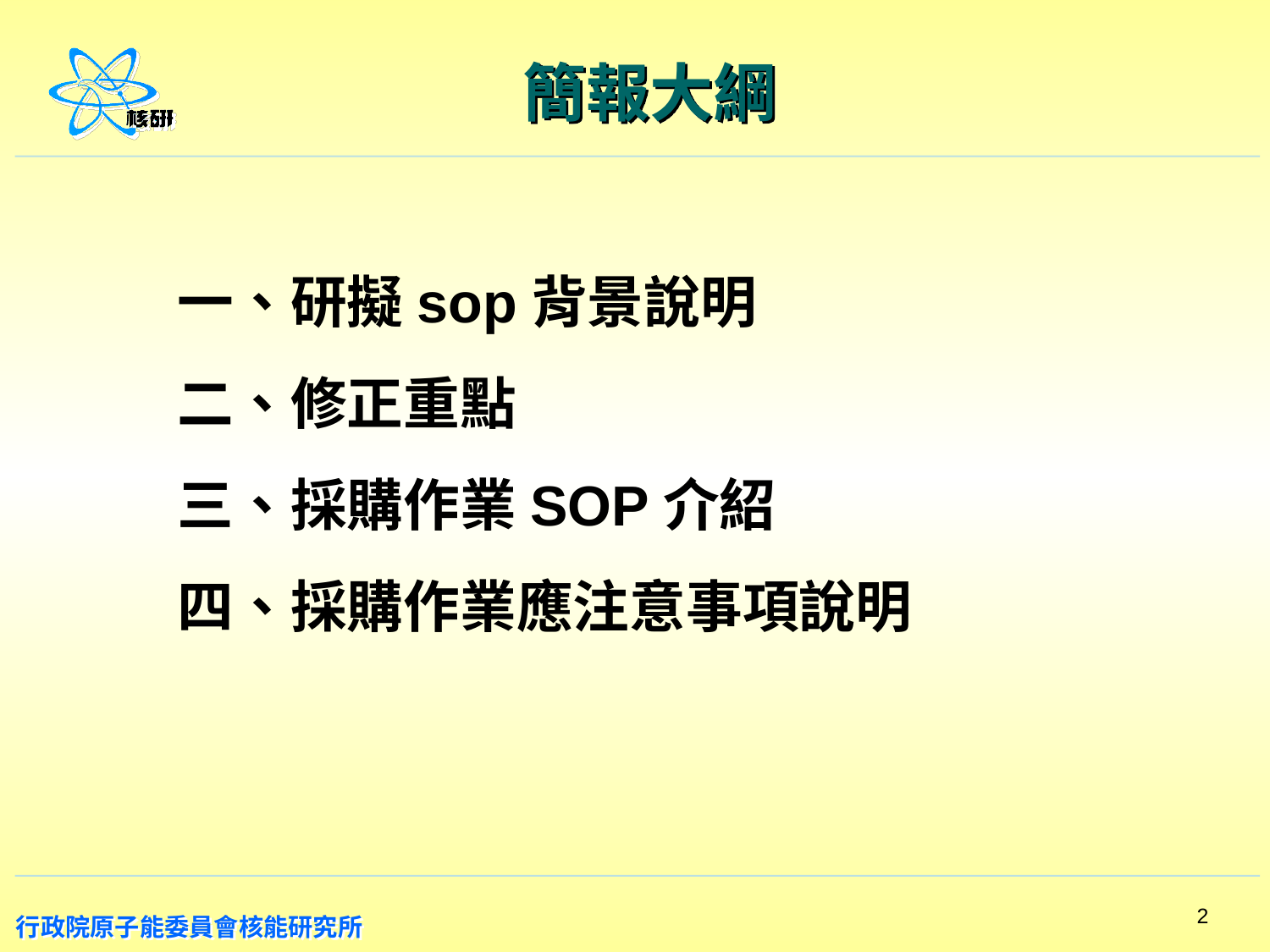

# 簡報大綱
一、研擬sop背景說明
二、修正重點
三、採購作業SOP介紹
四、採購作業應注意事項說明
2